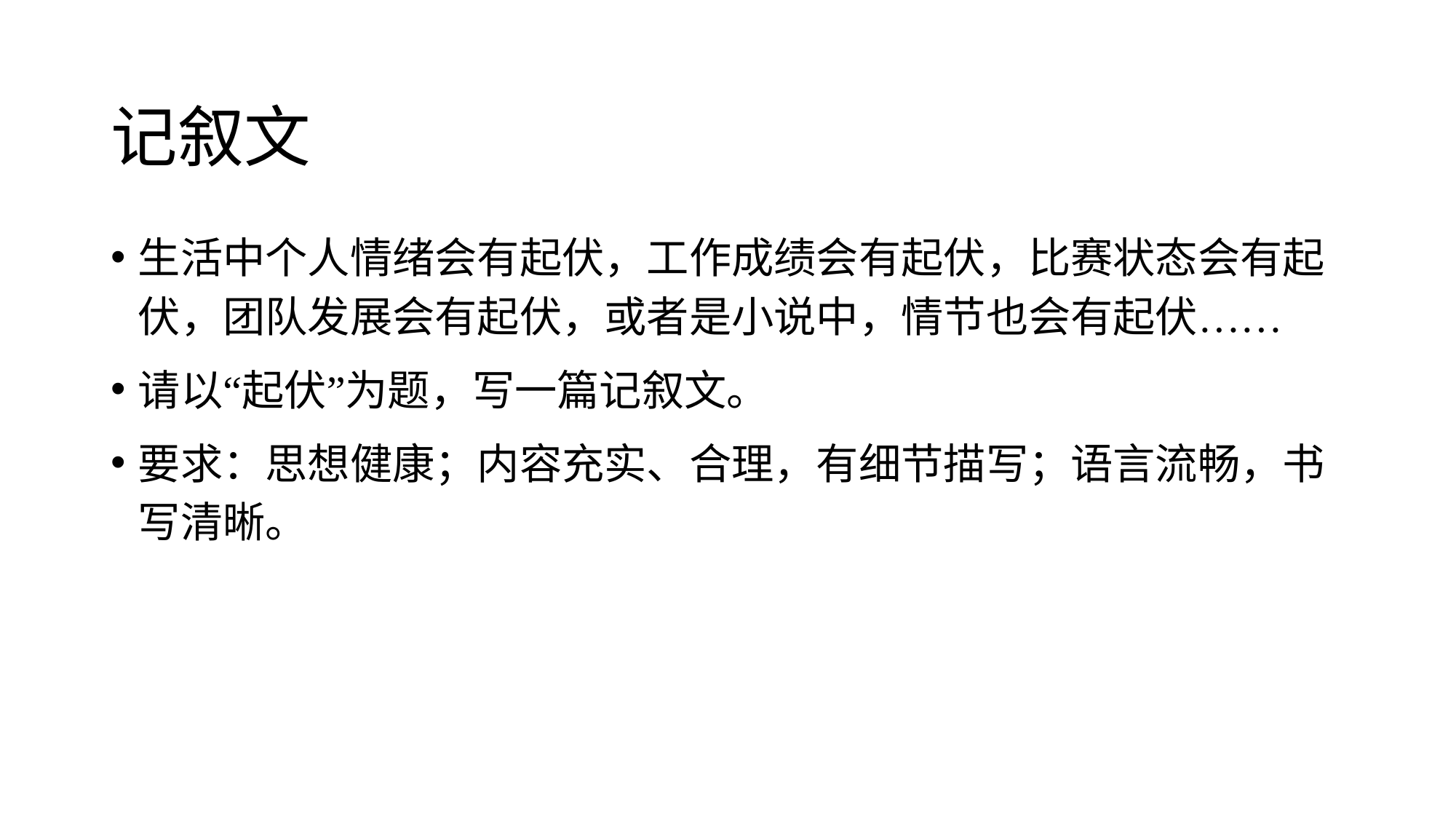

# 记叙文
生活中个人情绪会有起伏，工作成绩会有起伏，比赛状态会有起伏，团队发展会有起伏，或者是小说中，情节也会有起伏……
请以“起伏”为题，写一篇记叙文。
要求：思想健康；内容充实、合理，有细节描写；语言流畅，书写清晰。